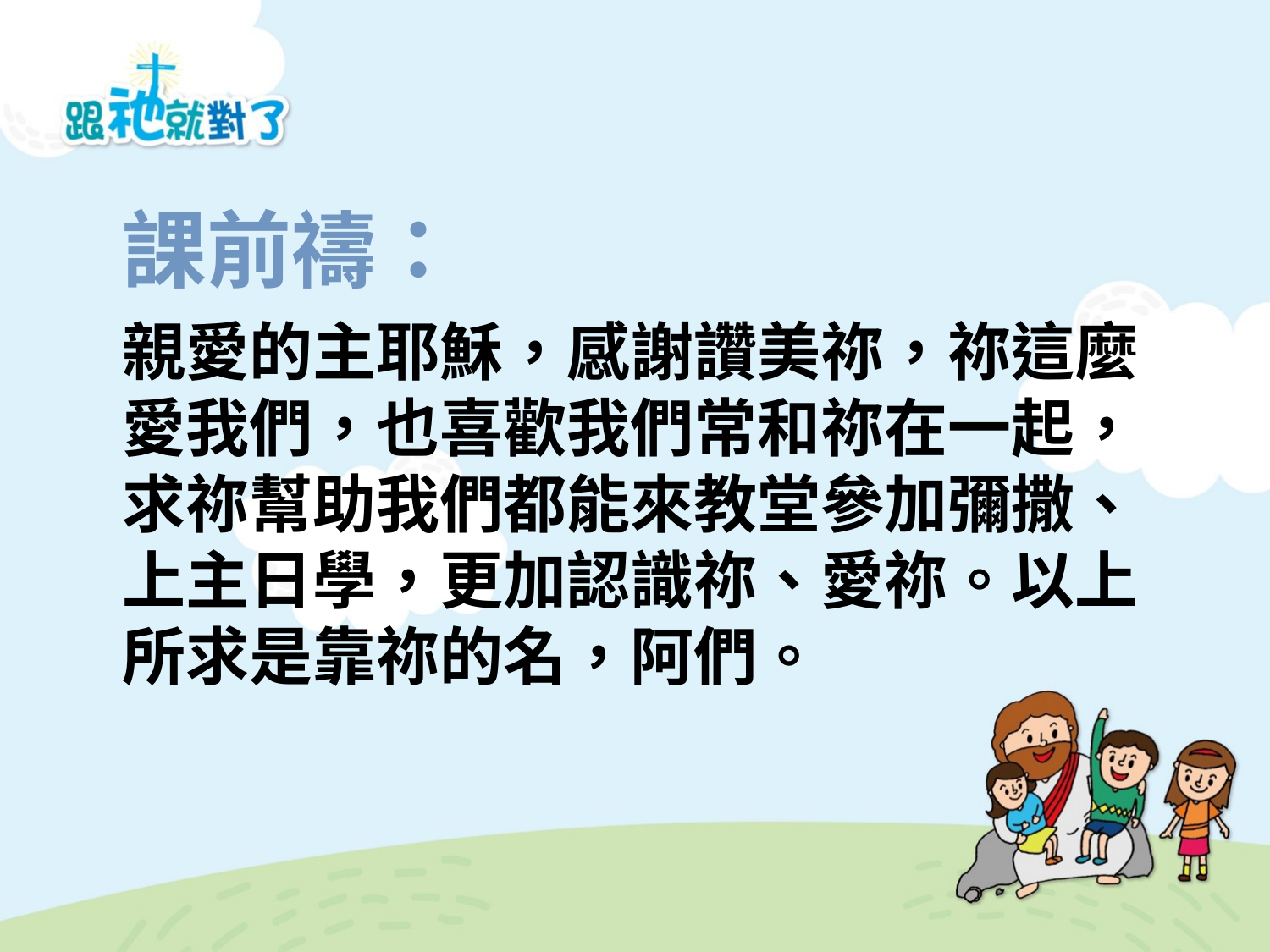

課前禱：
親愛的主耶穌，感謝讚美祢，祢這麼愛我們，也喜歡我們常和祢在一起，求祢幫助我們都能來教堂參加彌撒、上主日學，更加認識祢、愛祢。以上所求是靠祢的名，阿們。